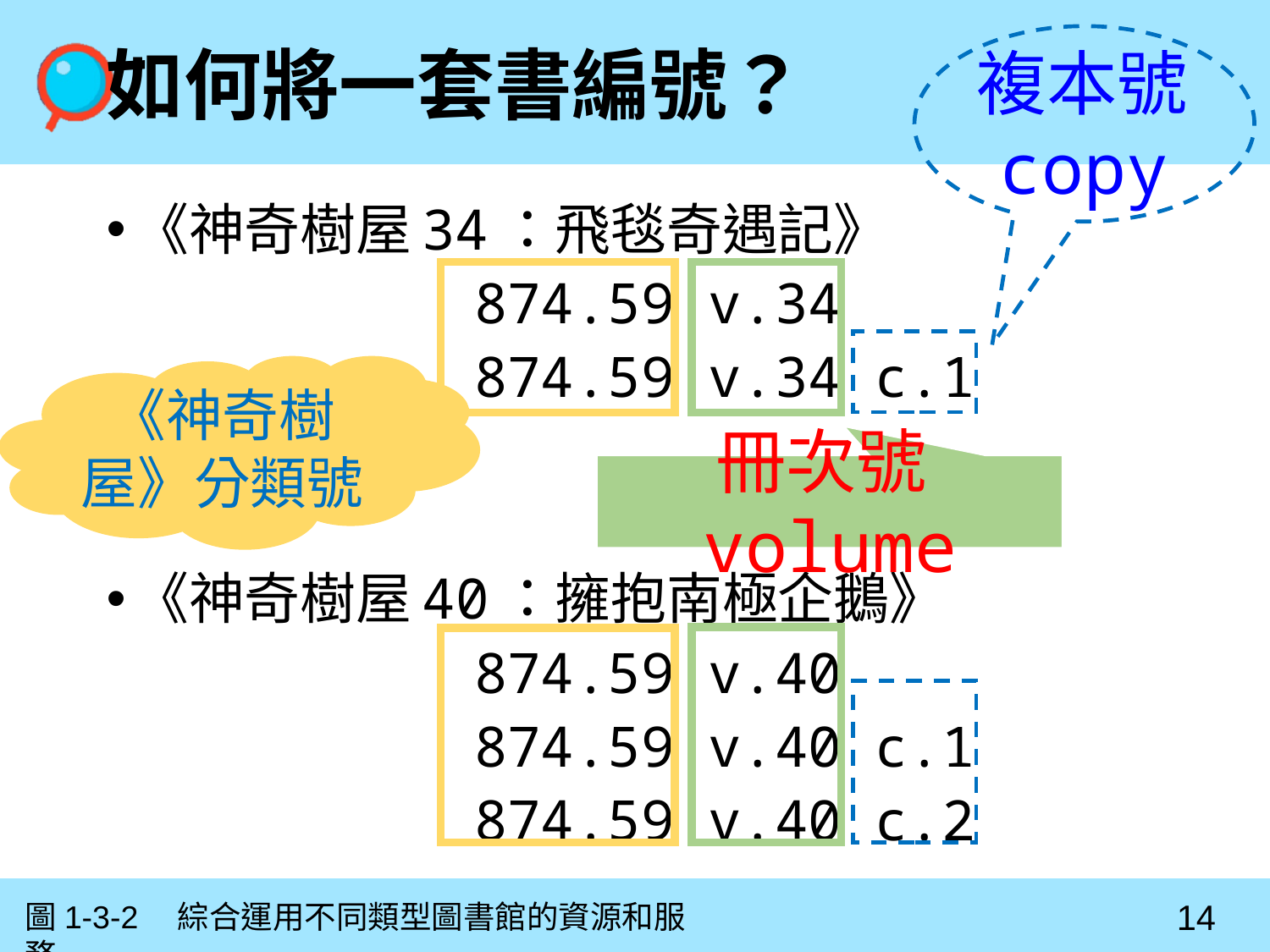

# 如何將一套書編號？
複本號copy
《神奇樹屋34：飛毯奇遇記》
           874.59 v.34
           874.59 v.34 c.1

《神奇樹屋40：擁抱南極企鵝》
           874.59 v.40
           874.59 v.40 c.1
           874.59 v.40 c.2

《神奇樹屋》分類號
冊次號volume

14